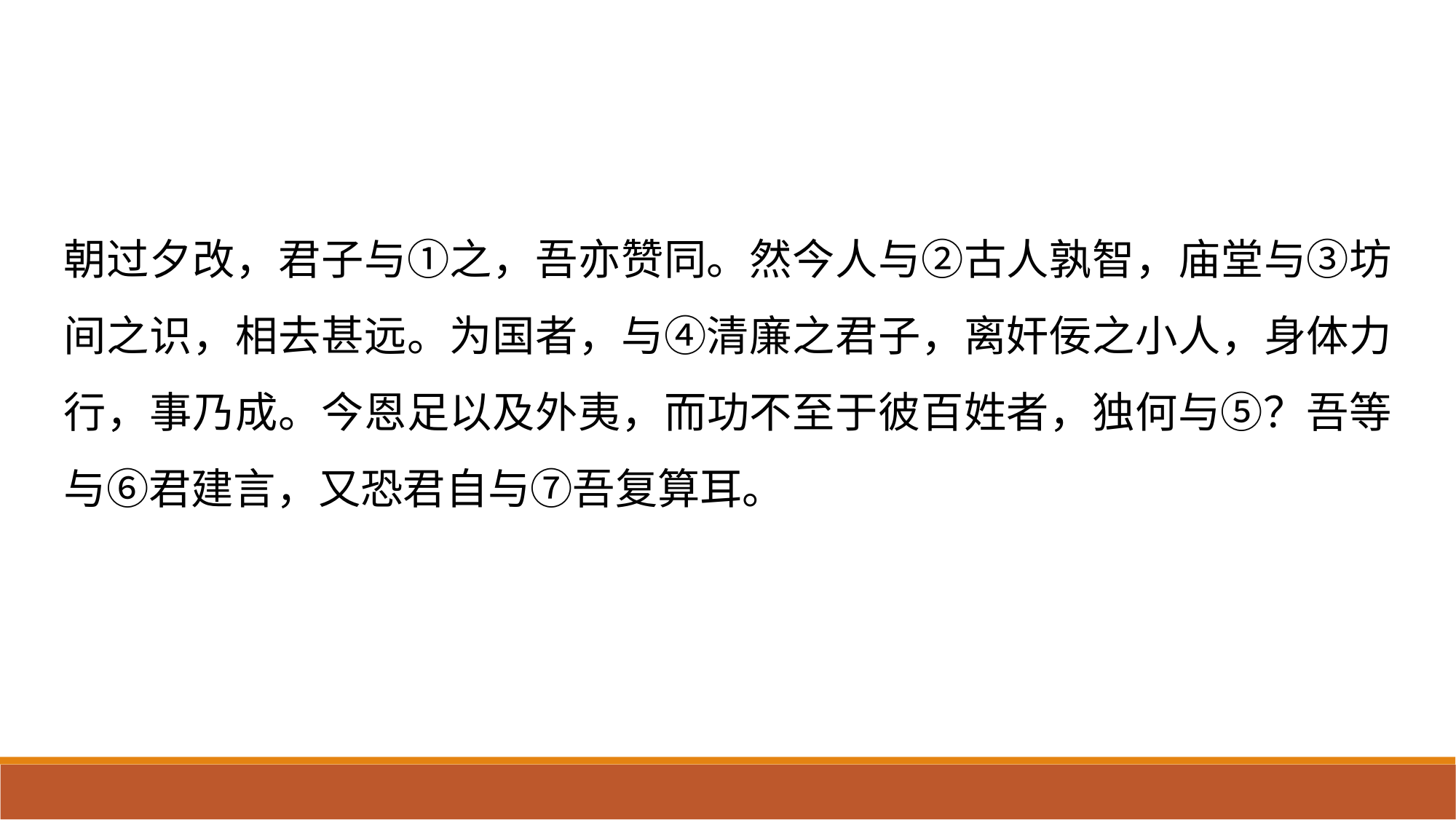

朝过夕改，君子与①之，吾亦赞同。然今人与②古人孰智，庙堂与③坊间之识，相去甚远。为国者，与④清廉之君子，离奸佞之小人，身体力行，事乃成。今恩足以及外夷，而功不至于彼百姓者，独何与⑤？吾等与⑥君建言，又恐君自与⑦吾复算耳。